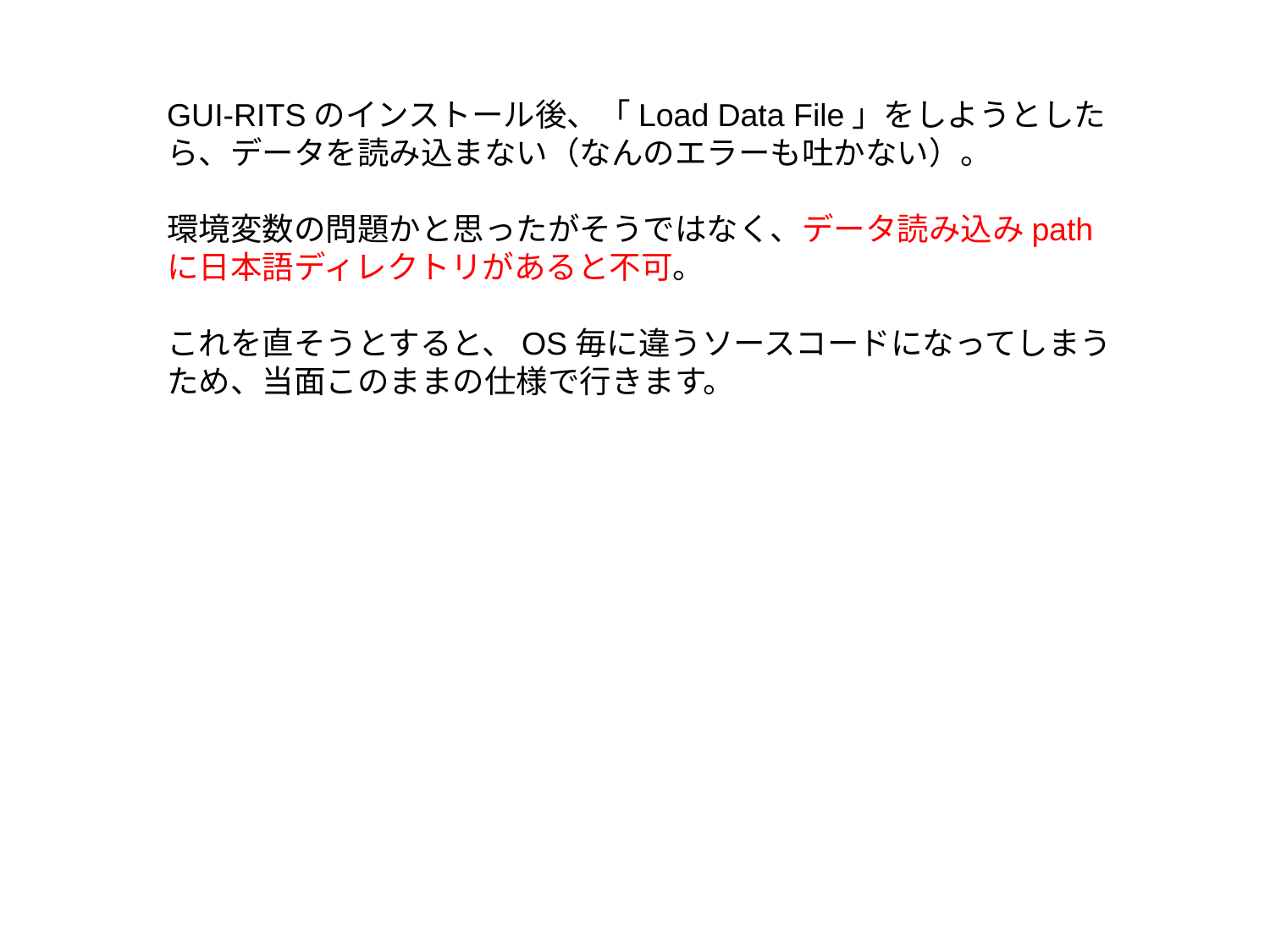

GUI-RITSのインストール後、「Load Data File」をしようとしたら、データを読み込まない（なんのエラーも吐かない）。

環境変数の問題かと思ったがそうではなく、データ読み込みpathに日本語ディレクトリがあると不可。

これを直そうとすると、OS毎に違うソースコードになってしまうため、当面このままの仕様で行きます。